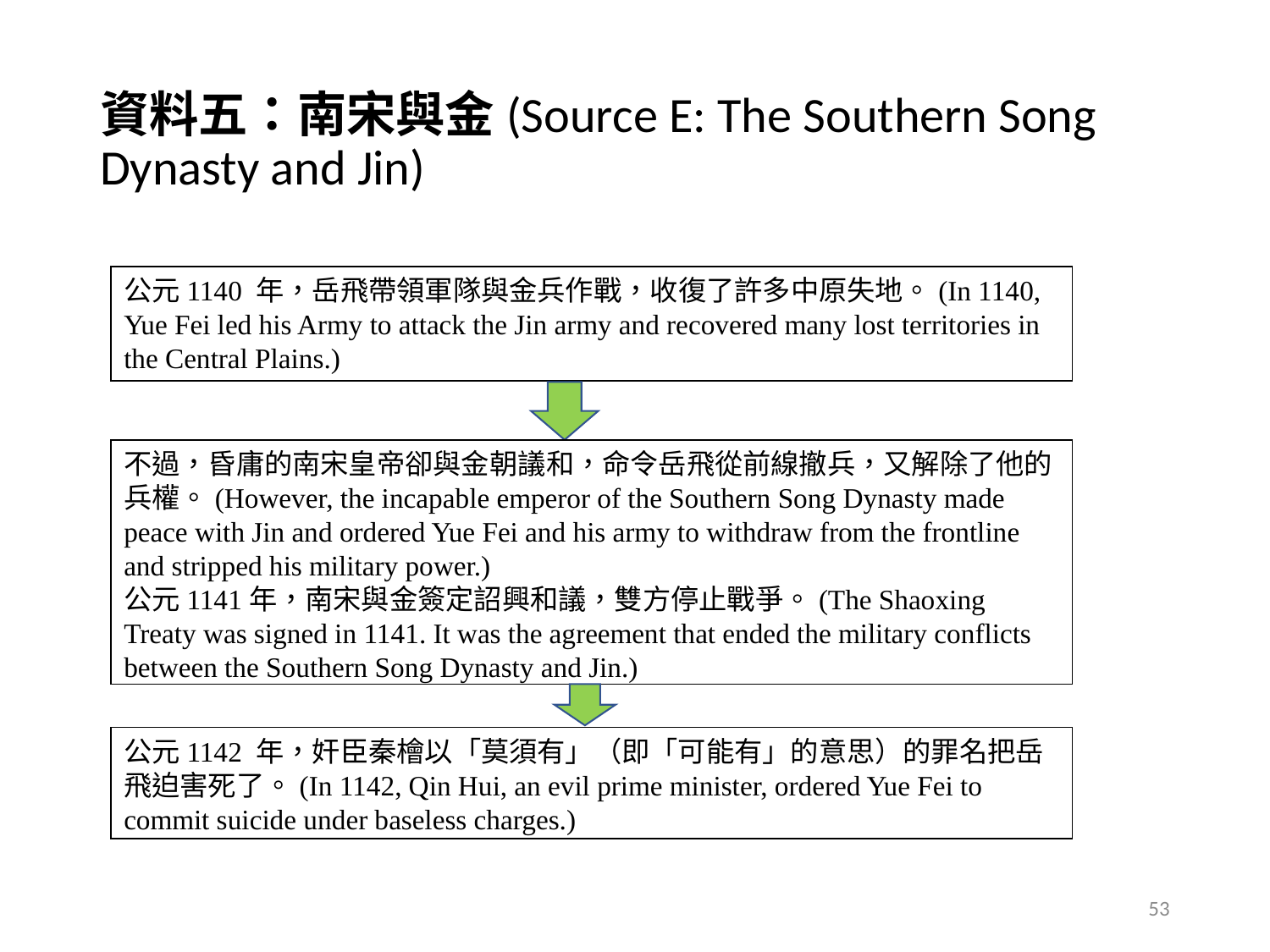

# 資料五：南宋與金(Source E: The Southern Song Dynasty and Jin)
公元1140 年，岳飛帶領軍隊與金兵作戰，收復了許多中原失地。(In 1140, Yue Fei led his Army to attack the Jin army and recovered many lost territories in the Central Plains.)

不過，昏庸的南宋皇帝卻與金朝議和，命令岳飛從前線撤兵，又解除了他的兵權。(However, the incapable emperor of the Southern Song Dynasty made peace with Jin and ordered Yue Fei and his army to withdraw from the frontline and stripped his military power.)
公元1141年，南宋與金簽定詔興和議，雙方停止戰爭。(The Shaoxing Treaty was signed in 1141. It was the agreement that ended the military conflicts between the Southern Song Dynasty and Jin.)

公元1142 年，奸臣秦檜以「莫須有」（即「可能有」的意思）的罪名把岳飛迫害死了。(In 1142, Qin Hui, an evil prime minister, ordered Yue Fei to commit suicide under baseless charges.)
53